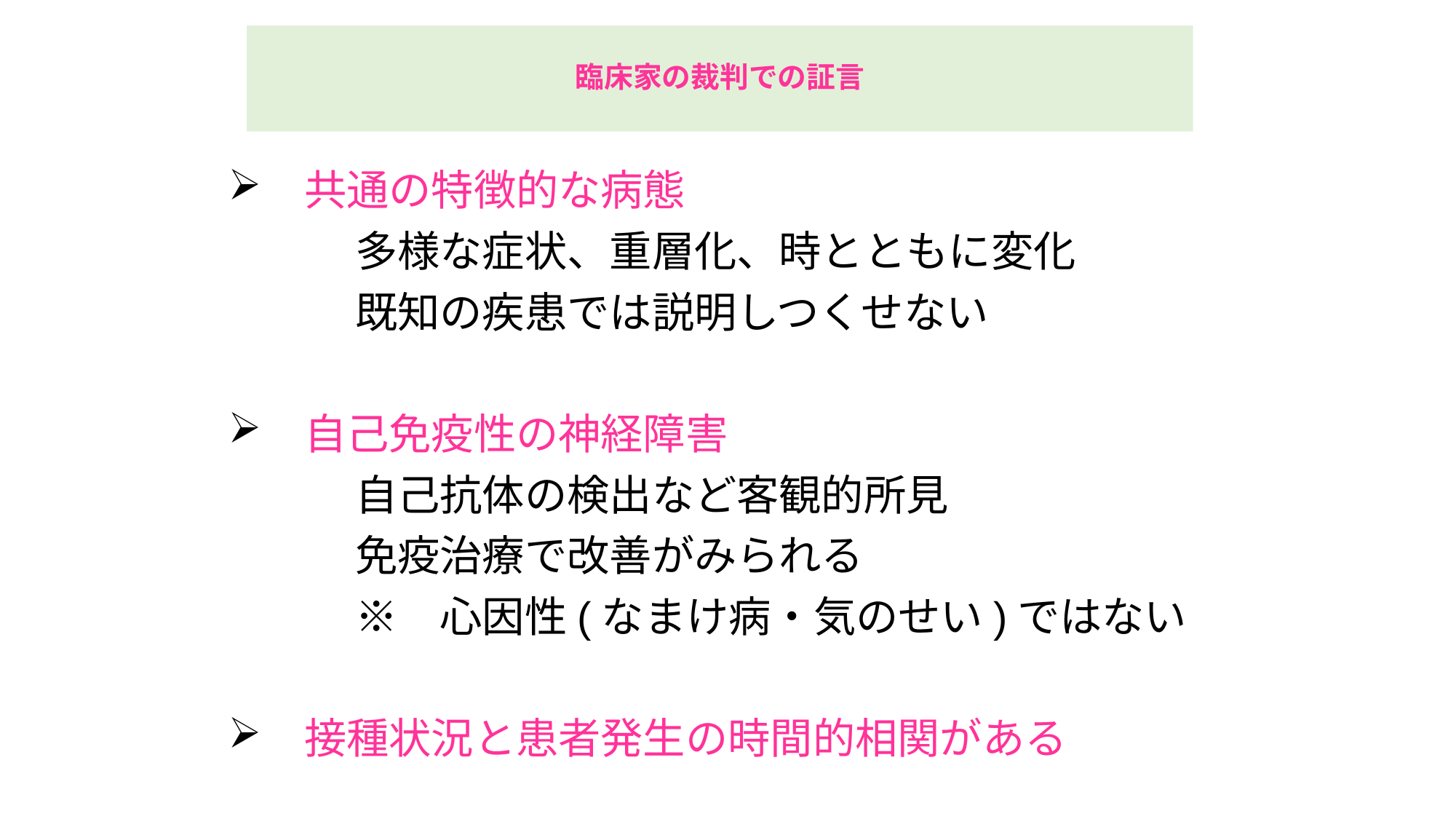

# 臨床家の裁判での証言
　共通の特徴的な病態
　　　多様な症状、重層化、時とともに変化
　　　既知の疾患では説明しつくせない

　自己免疫性の神経障害
　　　自己抗体の検出など客観的所見
　　　免疫治療で改善がみられる
　　　※　心因性(なまけ病・気のせい)ではない

　接種状況と患者発生の時間的相関がある